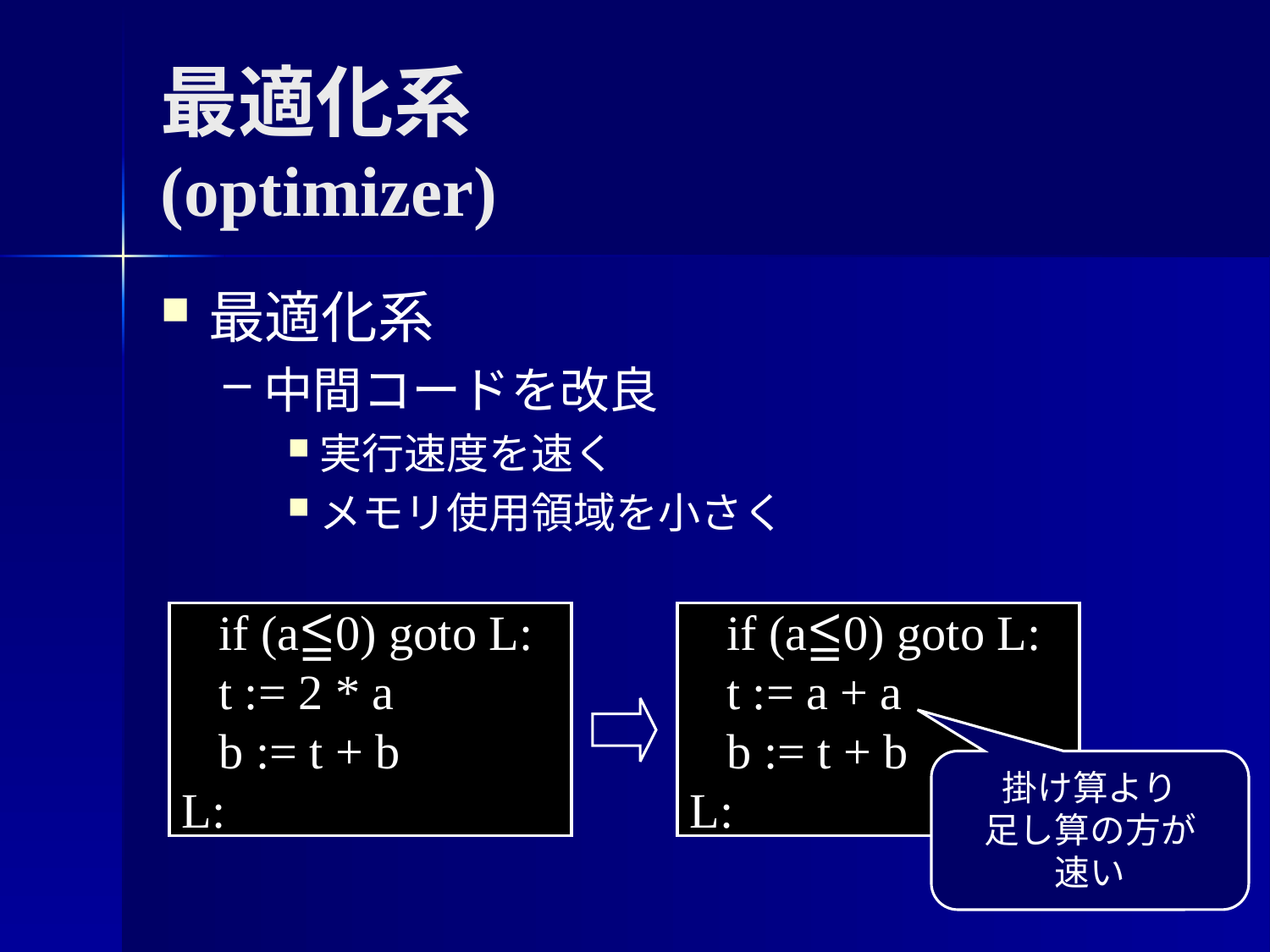

# 最適化系 (optimizer)
最適化系
中間コードを改良
実行速度を速く
メモリ使用領域を小さく
   if (a≦0) goto L:
   t := 2 * a
   b := t + b
L:
   if (a≦0) goto L:
   t := a + a
   b := t + b
L:

掛け算より
足し算の方が
速い